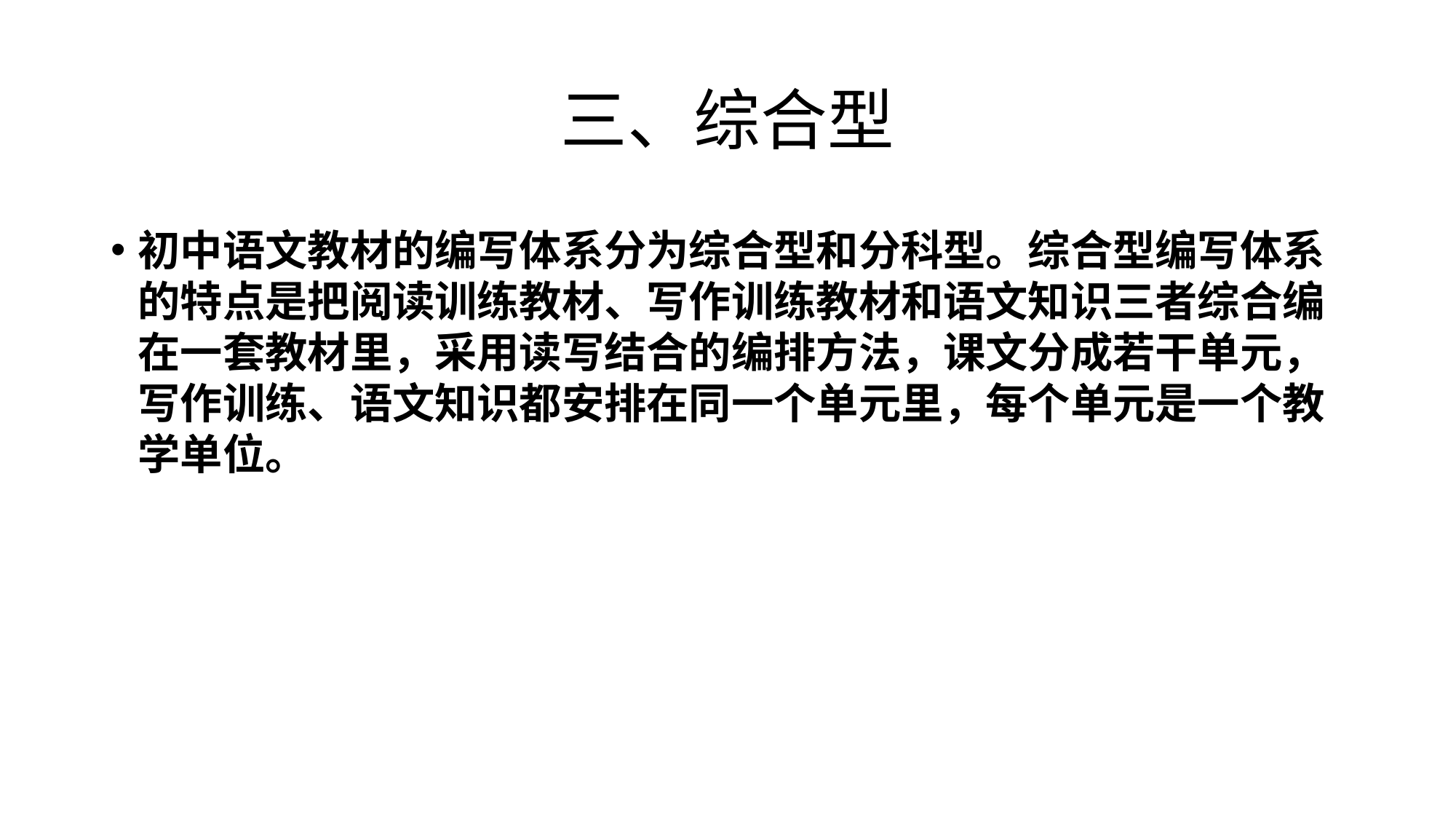

# 三、综合型
初中语文教材的编写体系分为综合型和分科型。综合型编写体系的特点是把阅读训练教材、写作训练教材和语文知识三者综合编在一套教材里，采用读写结合的编排方法，课文分成若干单元，写作训练、语文知识都安排在同一个单元里，每个单元是一个教学单位。